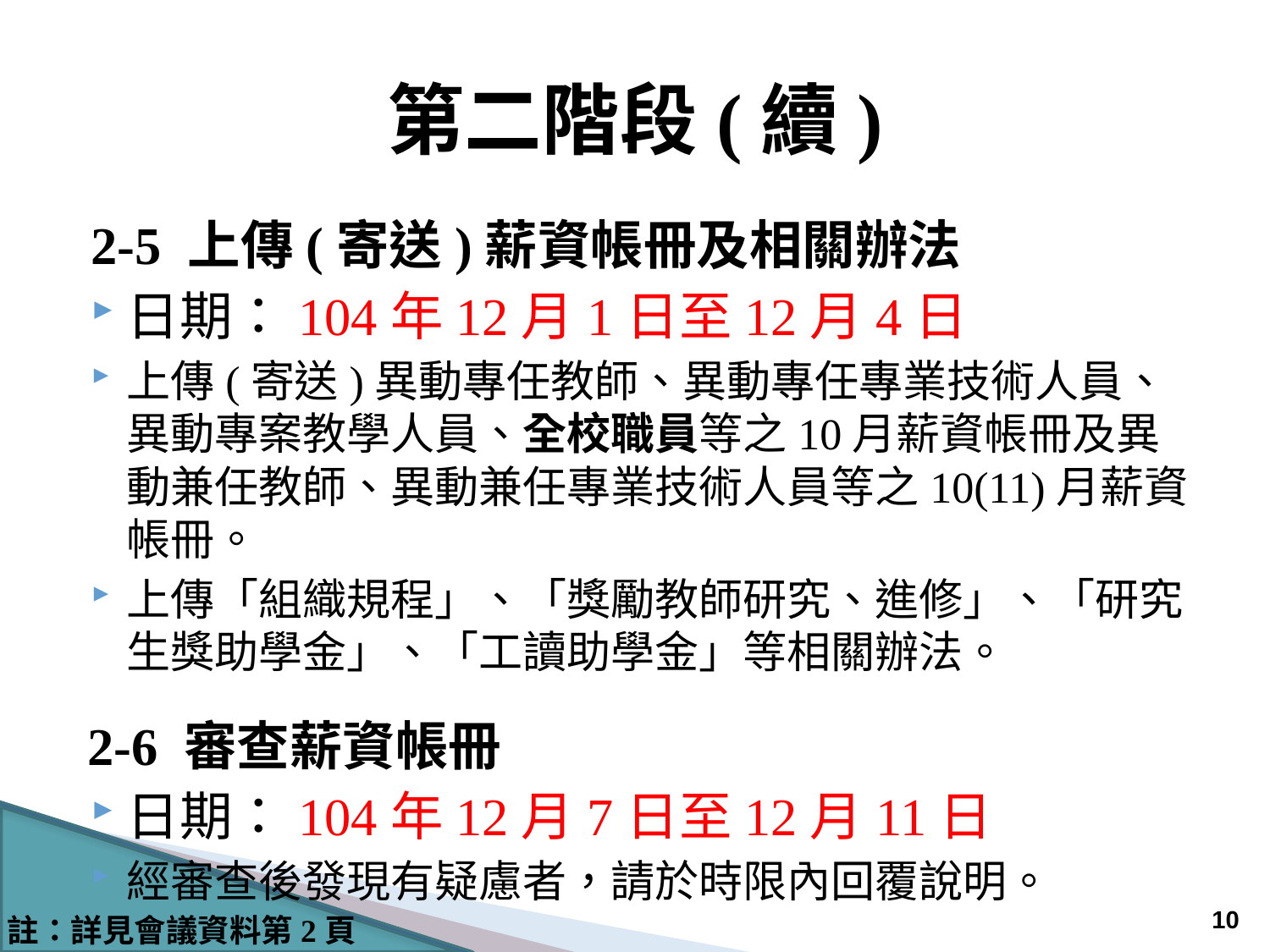

# 第二階段(續)
2-5 上傳(寄送)薪資帳冊及相關辦法
日期：104年12月1日至12月4日
上傳(寄送)異動專任教師、異動專任專業技術人員、異動專案教學人員、全校職員等之10月薪資帳冊及異動兼任教師、異動兼任專業技術人員等之10(11)月薪資帳冊。
上傳「組織規程」、「獎勵教師研究、進修」、「研究生獎助學金」、「工讀助學金」等相關辦法。

2-6 審查薪資帳冊
日期：104年12月7日至12月11日
經審查後發現有疑慮者，請於時限內回覆說明。

10
註：詳見會議資料第2頁